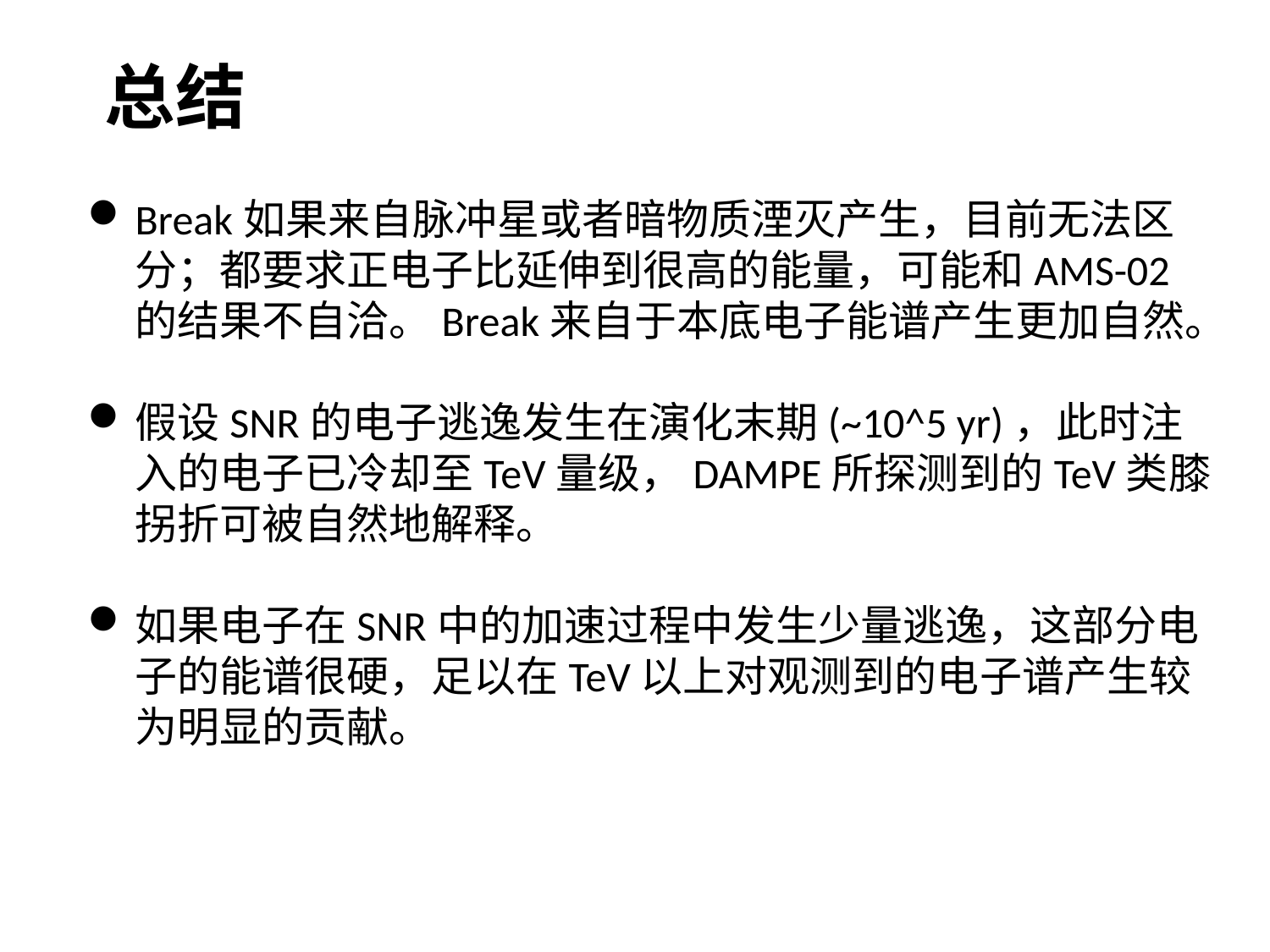

总结
Break如果来自脉冲星或者暗物质湮灭产生，目前无法区分；都要求正电子比延伸到很高的能量，可能和AMS-02的结果不自洽。Break来自于本底电子能谱产生更加自然。

假设SNR的电子逃逸发生在演化末期(~10^5 yr)，此时注入的电子已冷却至TeV量级，DAMPE所探测到的TeV类膝拐折可被自然地解释。

如果电子在SNR中的加速过程中发生少量逃逸，这部分电子的能谱很硬，足以在TeV以上对观测到的电子谱产生较为明显的贡献。